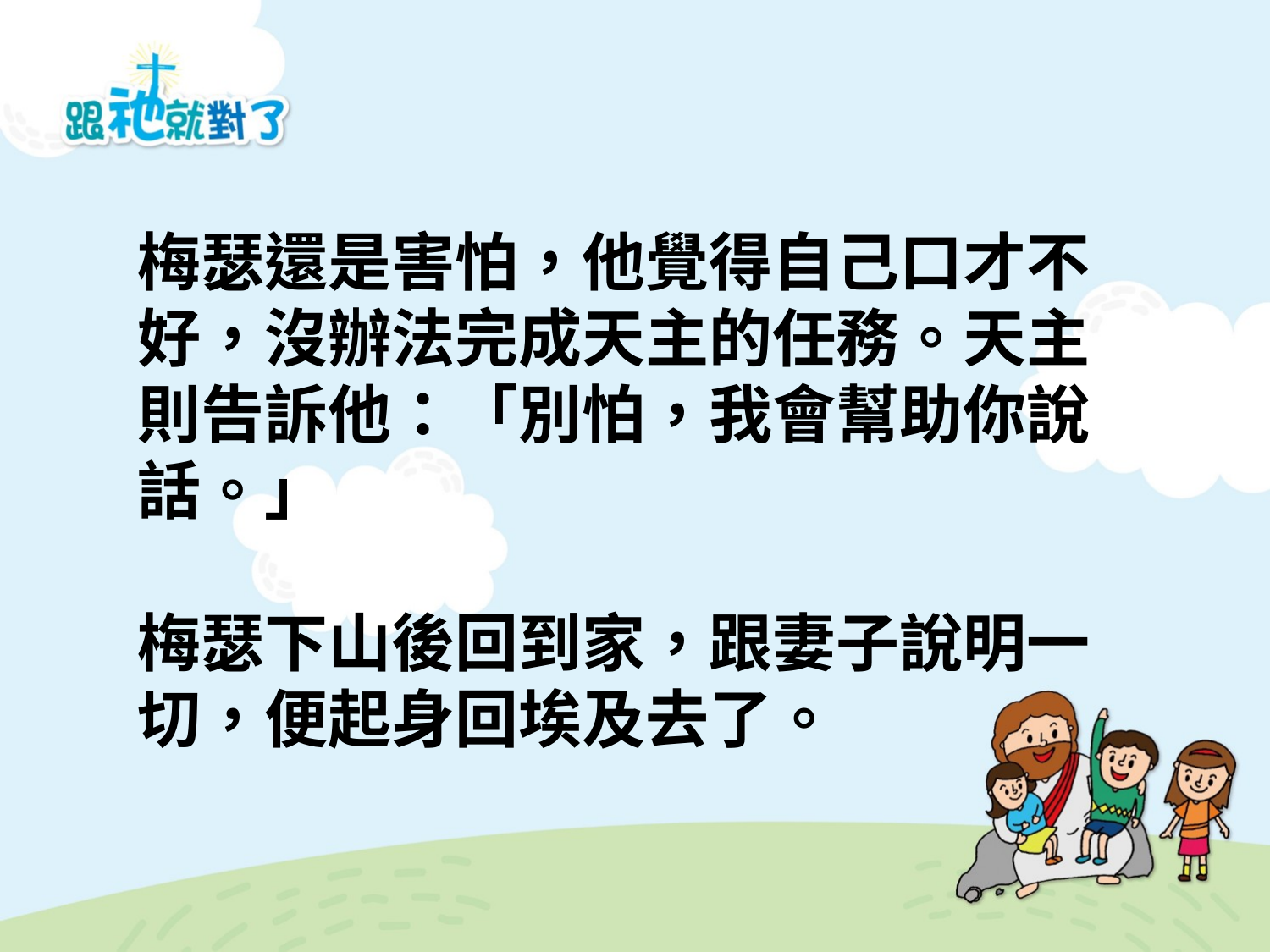

梅瑟還是害怕，他覺得自己口才不好，沒辦法完成天主的任務。天主則告訴他：「別怕，我會幫助你說話。」

梅瑟下山後回到家，跟妻子說明一切，便起身回埃及去了。